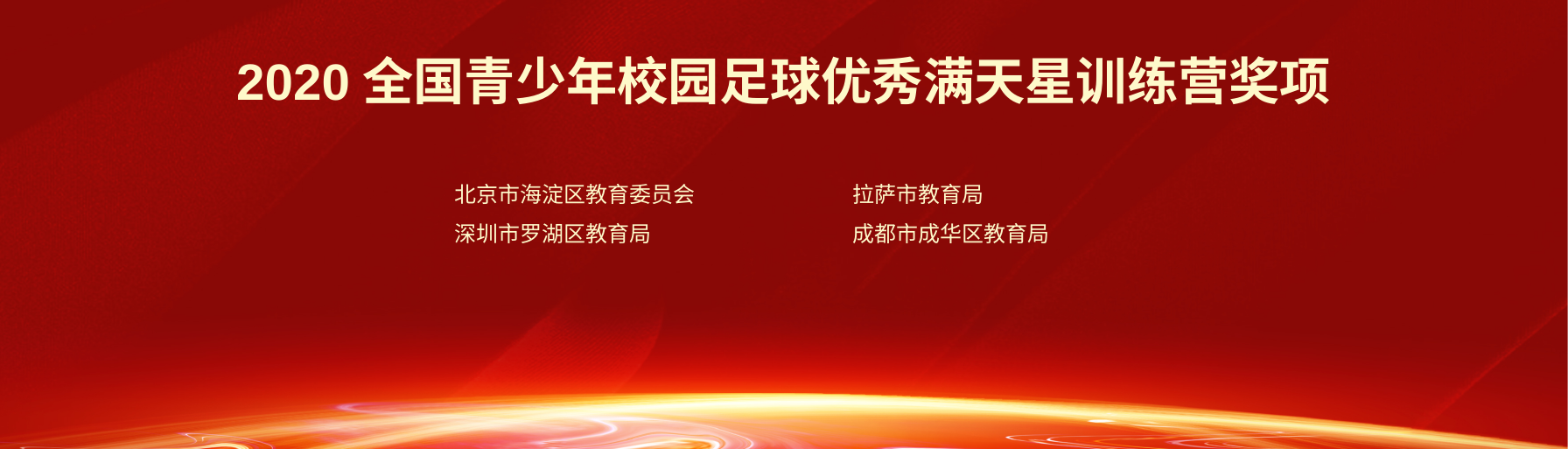

2020全国青少年校园足球优秀满天星训练营奖项
北京市海淀区教育委员会
深圳市罗湖区教育局
拉萨市教育局
成都市成华区教育局